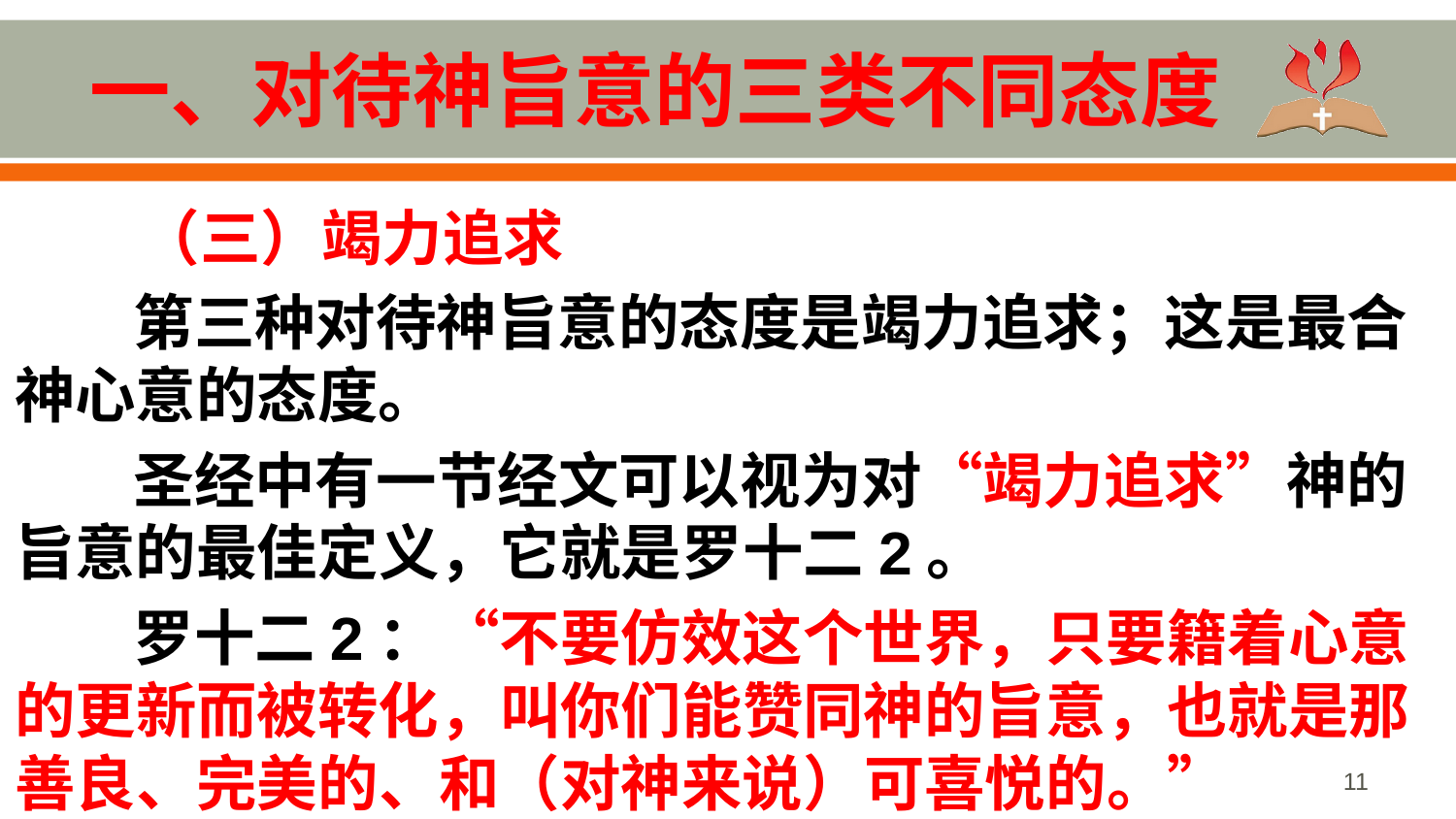

# 一、对待神旨意的三类不同态度
        （三）竭力追求
第三种对待神旨意的态度是竭力追求；这是最合神心意的态度。
圣经中有一节经文可以视为对“竭力追求”神的旨意的最佳定义，它就是罗十二2。
罗十二2：“不要仿效这个世界，只要籍着心意的更新而被转化，叫你们能赞同神的旨意，也就是那善良、完美的、和（对神来说）可喜悦的。”

11